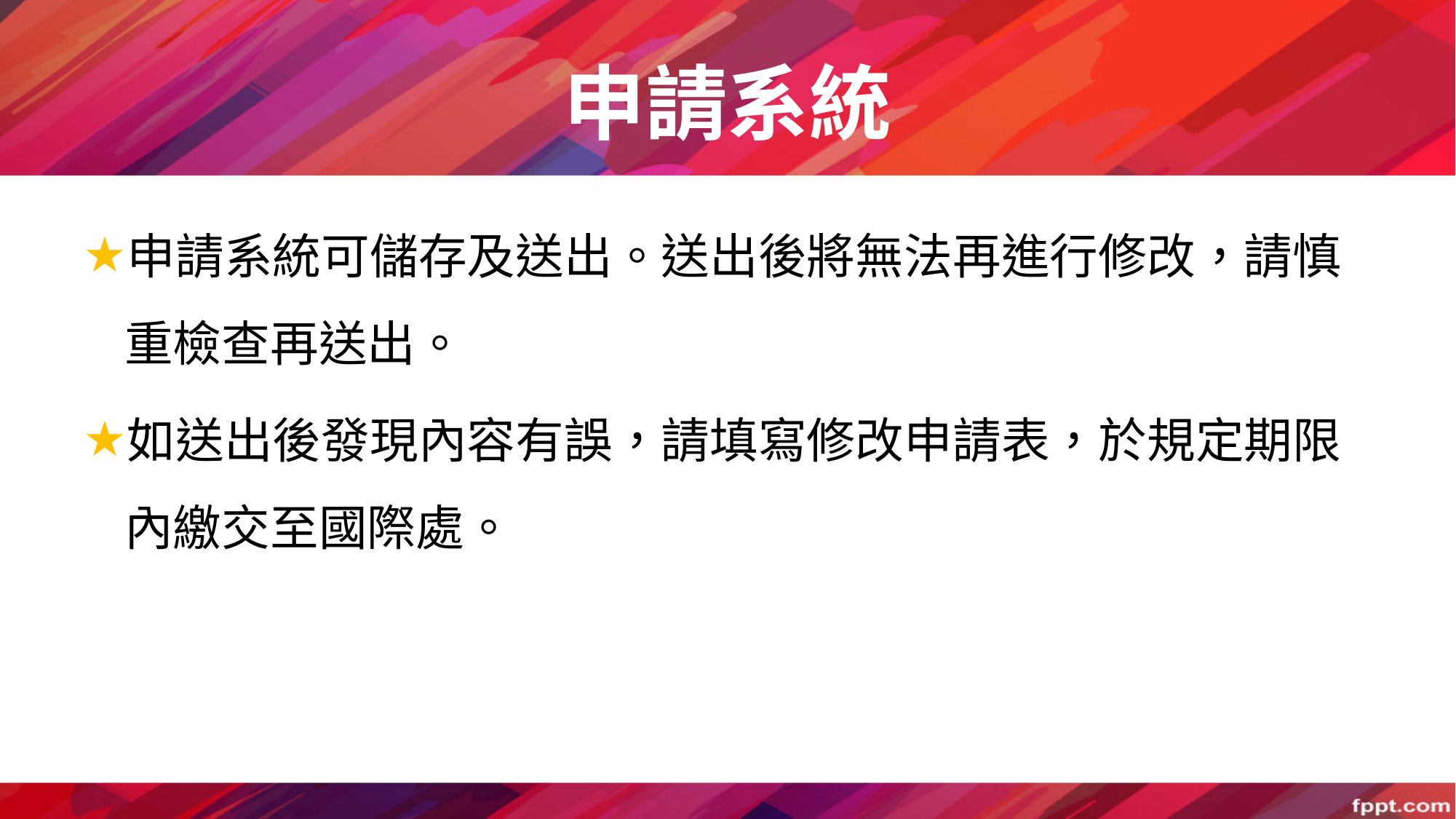

# 申請系統
申請系統可儲存及送出。送出後將無法再進行修改，請慎重檢查再送出。
如送出後發現內容有誤，請填寫修改申請表，於規定期限內繳交至國際處。